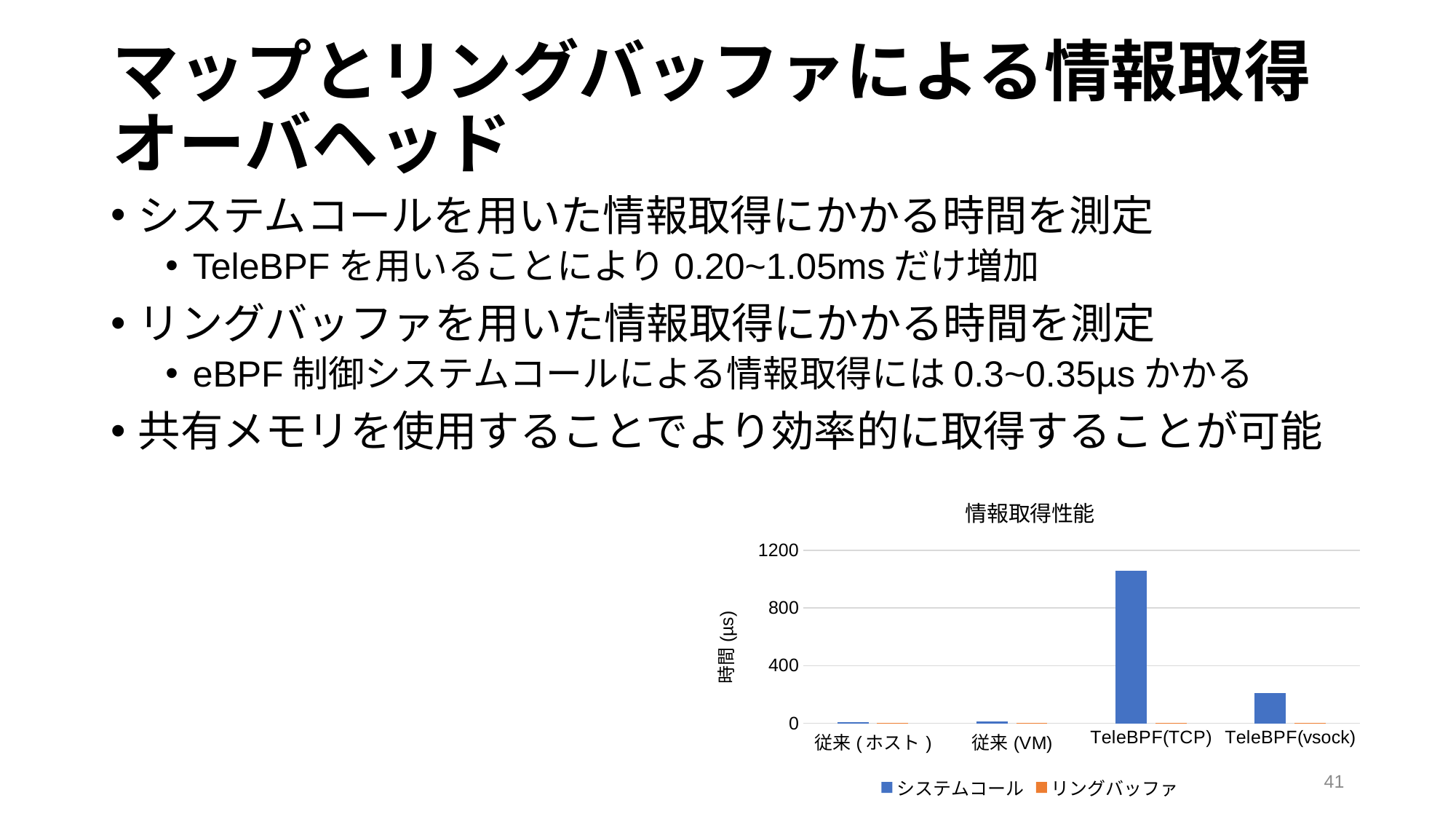

# マップとリングバッファによる情報取得オーバヘッド
システムコールを用いた情報取得にかかる時間を測定
TeleBPFを用いることにより0.20~1.05msだけ増加
リングバッファを用いた情報取得にかかる時間を測定
eBPF制御システムコールによる情報取得には0.3~0.35µsかかる
共有メモリを使用することでより効率的に取得することが可能

### Chart: 情報取得性能

| Category | システムコール | リングバッファ |
|---|---|---|
| 従来(ホスト) | 5.6629 | 0.3545 |
| 従来(VM) | 11.0368 | 0.5483 |
| TeleBPF(TCP) | 1057.093 | 0.3491 |
| TeleBPF(vsock) | 209.96689999999998 | 0.3038 |
41